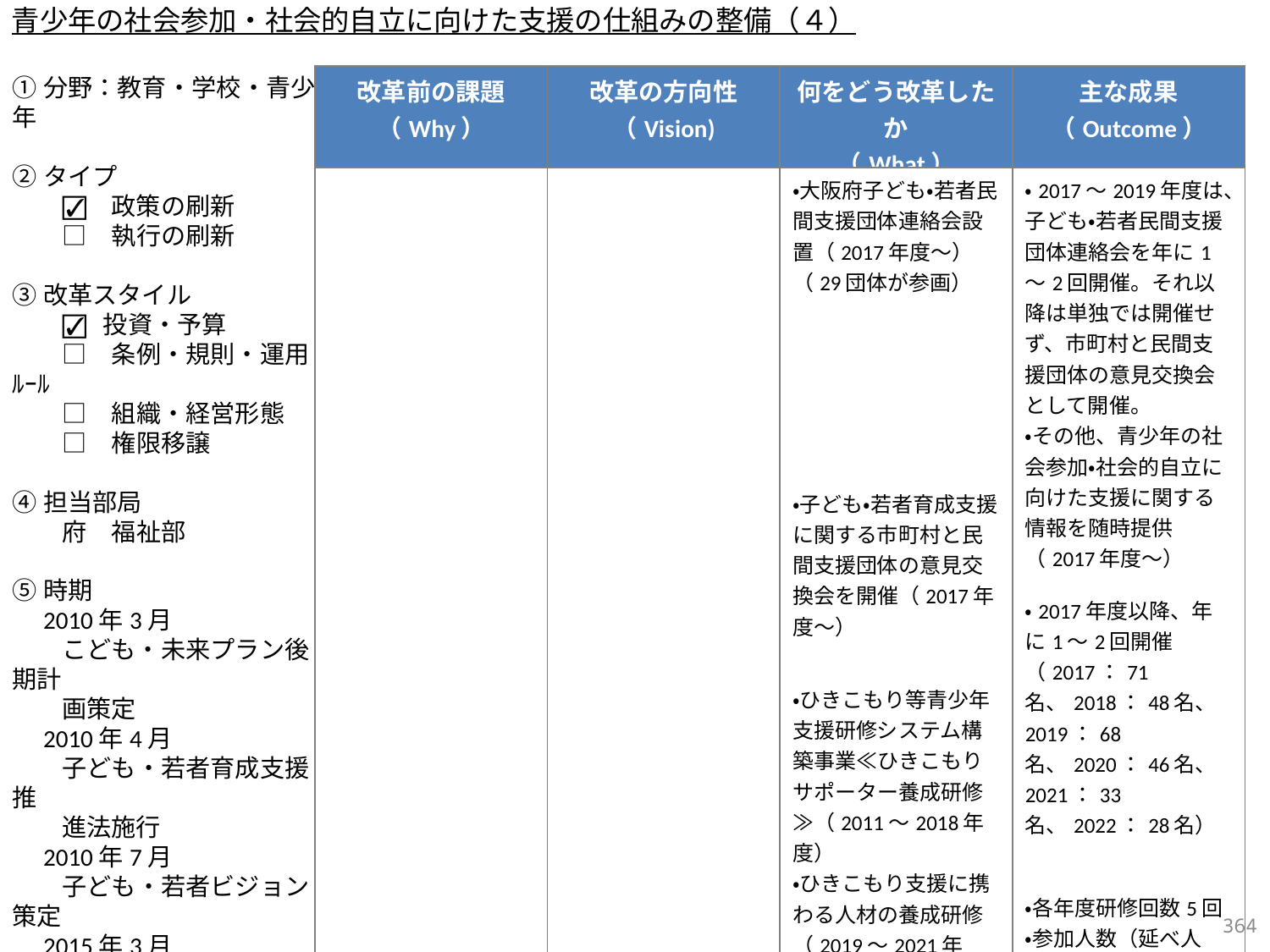

青少年の社会参加・社会的自立に向けた支援の仕組みの整備（４）
①分野：教育・学校・青少年

②タイプ
　　☑　政策の刷新
　　□　執行の刷新

③改革スタイル
　　☑   投資・予算
　　□　条例・規則・運用ﾙｰﾙ
　　□　組織・経営形態
　　□　権限移譲

④担当部局
　　府　福祉部

⑤時期
　2010年3月
　　こども・未来プラン後期計
　　画策定
　2010年4月
　　子ども・若者育成支援推
　　進法施行
　2010年7月
　　子ども・若者ビジョン策定
　2015年3月
　　大阪府子ども総合計画策
　　定
| 改革前の課題 （Why） | 改革の方向性 （Vision) | 何をどう改革したか （What） | 主な成果 （Outcome） |
| --- | --- | --- | --- |
|  |  | ・大阪府子ども・若者民間支援団体連絡会設置（2017年度～） （29団体が参画） ・子ども・若者育成支援に関する市町村と民間支援団体の意見交換会を開催（2017年度～） ・ひきこもり等青少年支援研修システム構築事業≪ひきこもりサポーター養成研修≫（2011～2018年度） ・ひきこもり支援に携わる人材の養成研修（2019～2021年度） | ・2017～2019年度は、 子ども・若者民間支援団体連絡会を年に1～2回開催。それ以降は単独では開催せず、市町村と民間支援団体の意見交換会として開催。 ・その他、青少年の社会参加・社会的自立に向けた支援に関する情報を随時提供（2017年度～） ・2017年度以降、年に1～2回開催 （2017：71名、2018：48名、2019：68名、2020：46名、2021：33名、2022：28名）　　 ・各年度研修回数5回 ・参加人数（延べ人数）　 　2015：163名 　2016：231名 　2017：218名 　2018：215名 　2019：209名 　2020：212名 　2021：197名 |
364